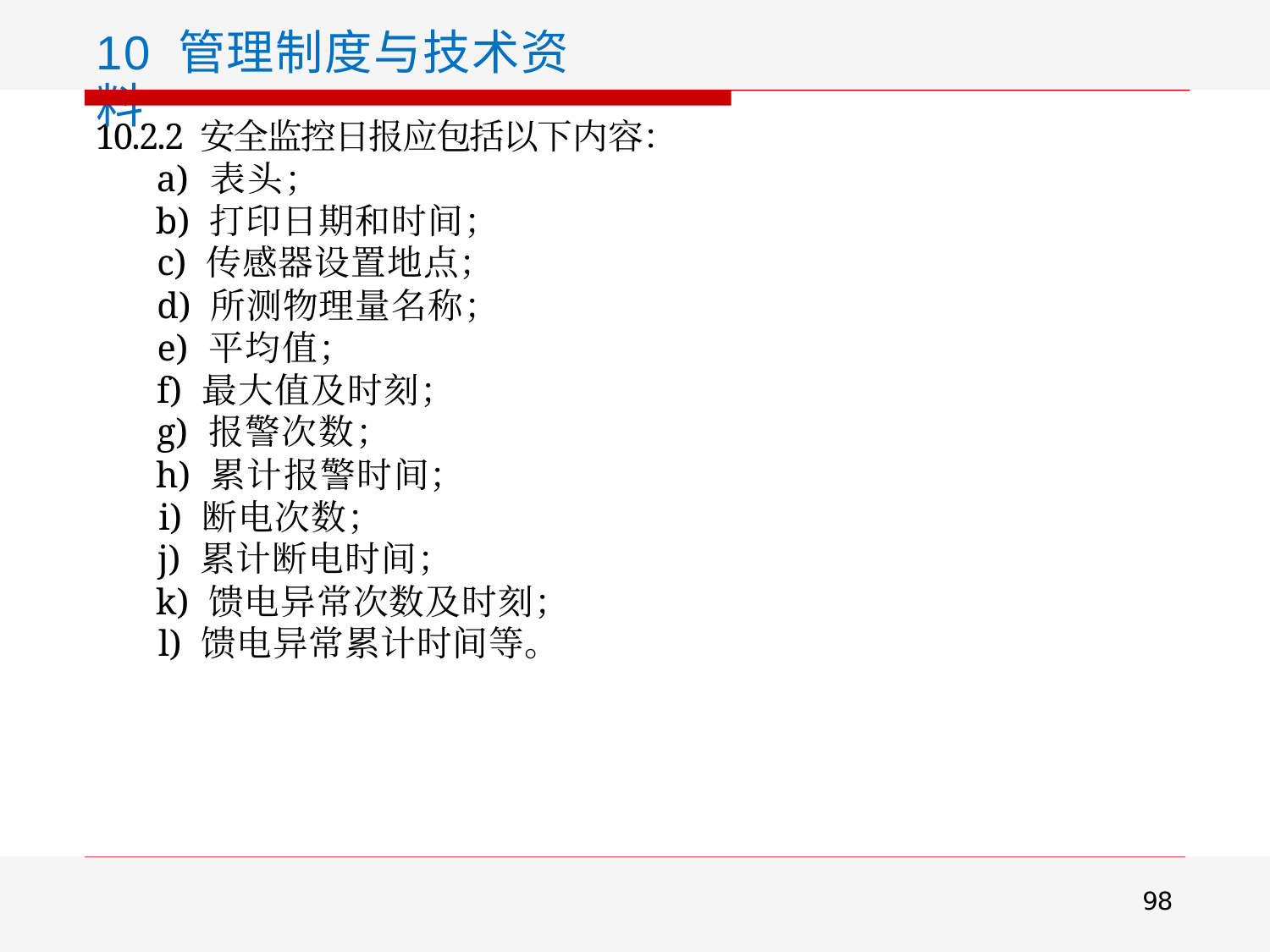

10 管理制度与技术资料

10.2.2 安全监控日报应包括以下内容：
a) 表头；
b) 打印日期和时间；
c) 传感器设置地点；
d) 所测物理量名称；
e) 平均值；
f) 最大值及时刻；
g) 报警次数；
h) 累计报警时间；
i) 断电次数；
j) 累计断电时间；
k) 馈电异常次数及时刻；
l) 馈电异常累计时间等。

98